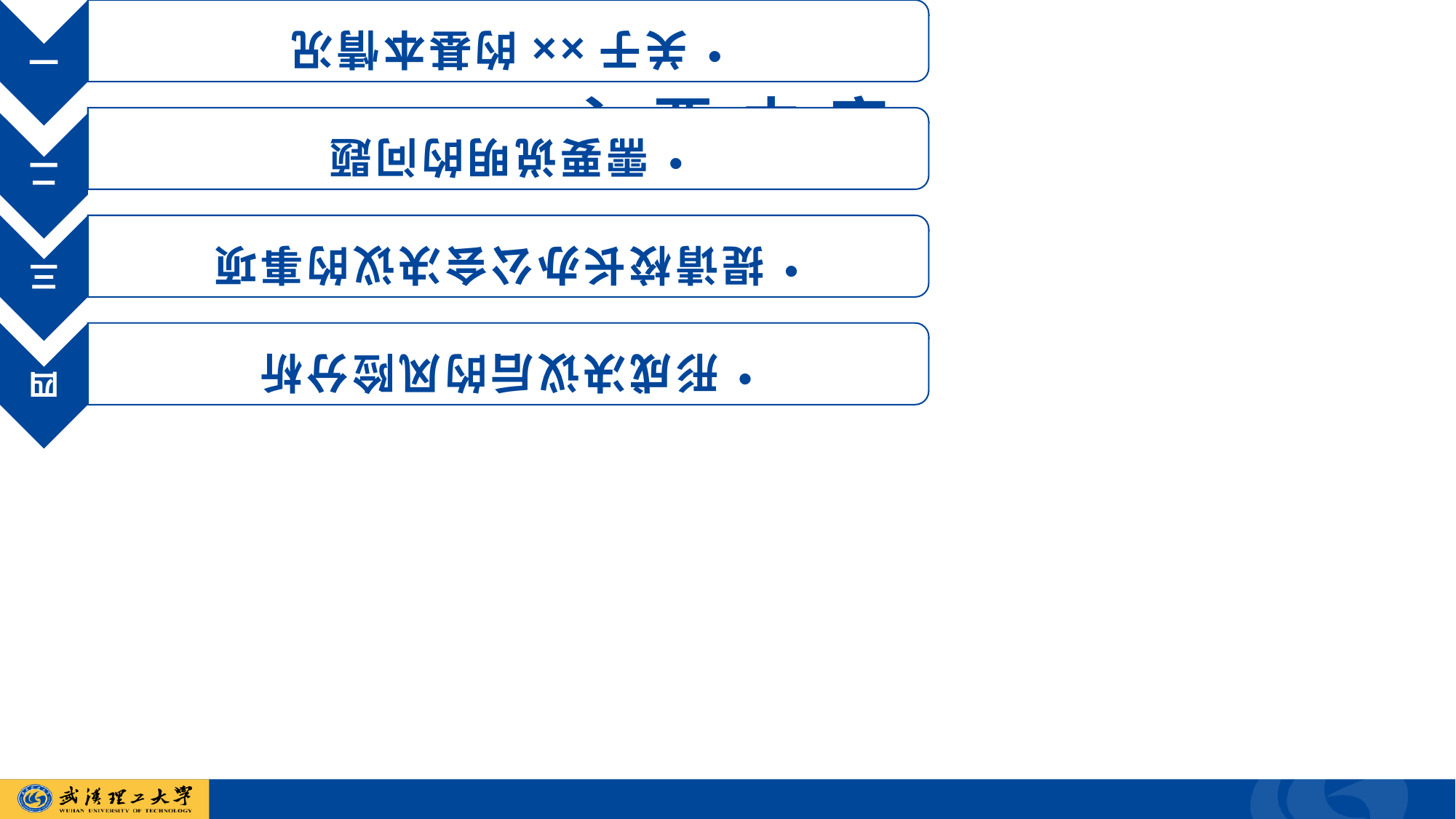

主  要  内  容
一
关于××的基本情况
二
需要说明的问题
三
提请校长办公会决议的事项
四
形成决议后的风险分析